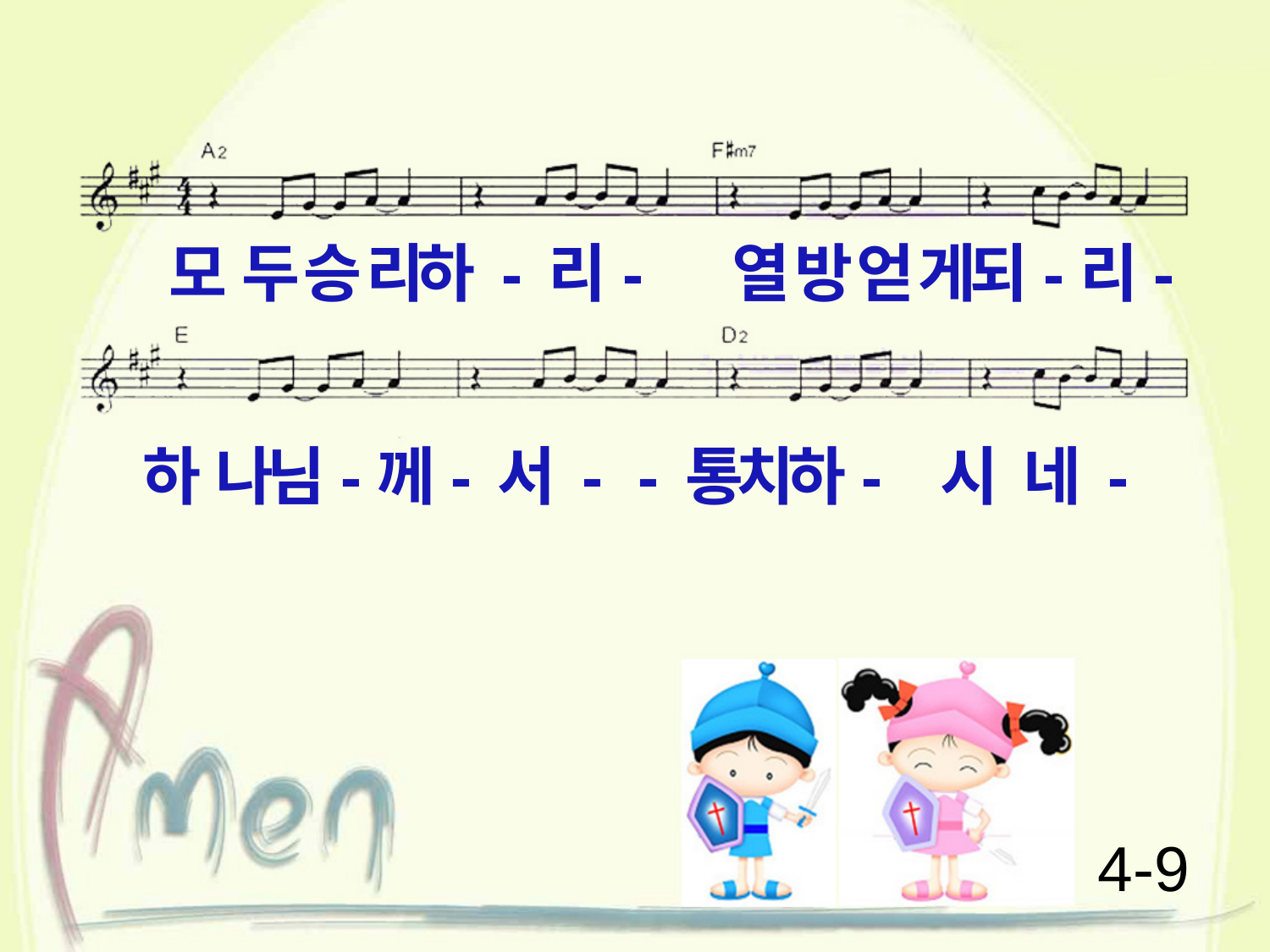

모  두 승 리하 - 리-       열 방 얻 게되-리-
하  나님-께- 서 -    - 통치하-    시   네 -
4-9